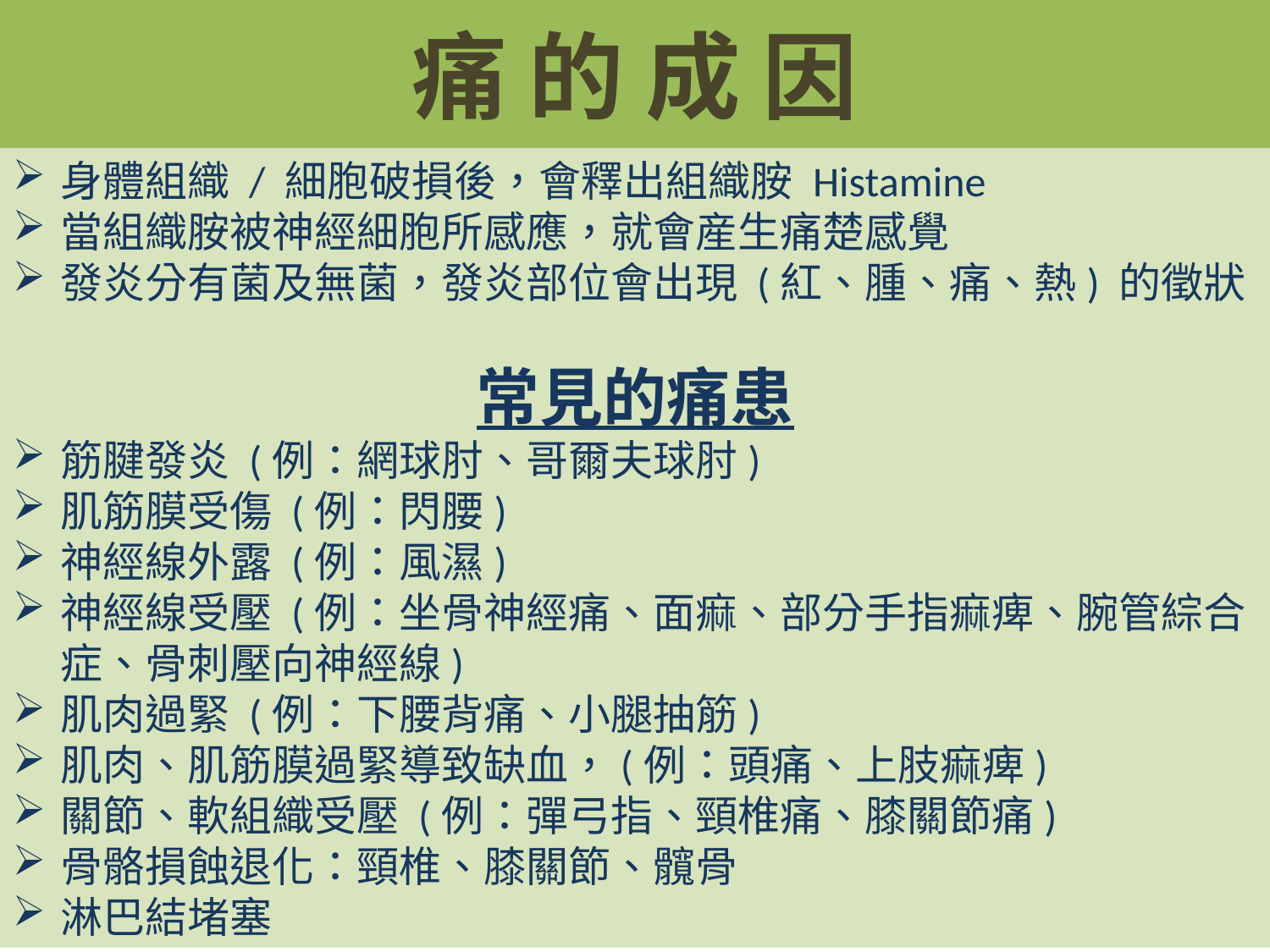

# 痛 的 成 因
身體組織 / 細胞破損後，會釋出組織胺 Histamine
當組織胺被神經細胞所感應，就會産生痛楚感覺
發炎分有菌及無菌，發炎部位會出現 (紅、腫、痛、熱) 的徵狀

常見的痛患
筋腱發炎 (例：網球肘、哥爾夫球肘)
肌筋膜受傷 (例：閃腰)
神經線外露 (例：風濕)
神經線受壓 (例：坐骨神經痛、面痲、部分手指痲痺、腕管綜合症、骨刺壓向神經線)
肌肉過緊 (例：下腰背痛、小腿抽筋)
肌肉、肌筋膜過緊導致缺血，(例：頭痛、上肢痲痺)
關節、軟組織受壓 (例：彈弓指、頸椎痛、膝關節痛)
骨骼損蝕退化：頸椎、膝關節、髖骨
淋巴結堵塞